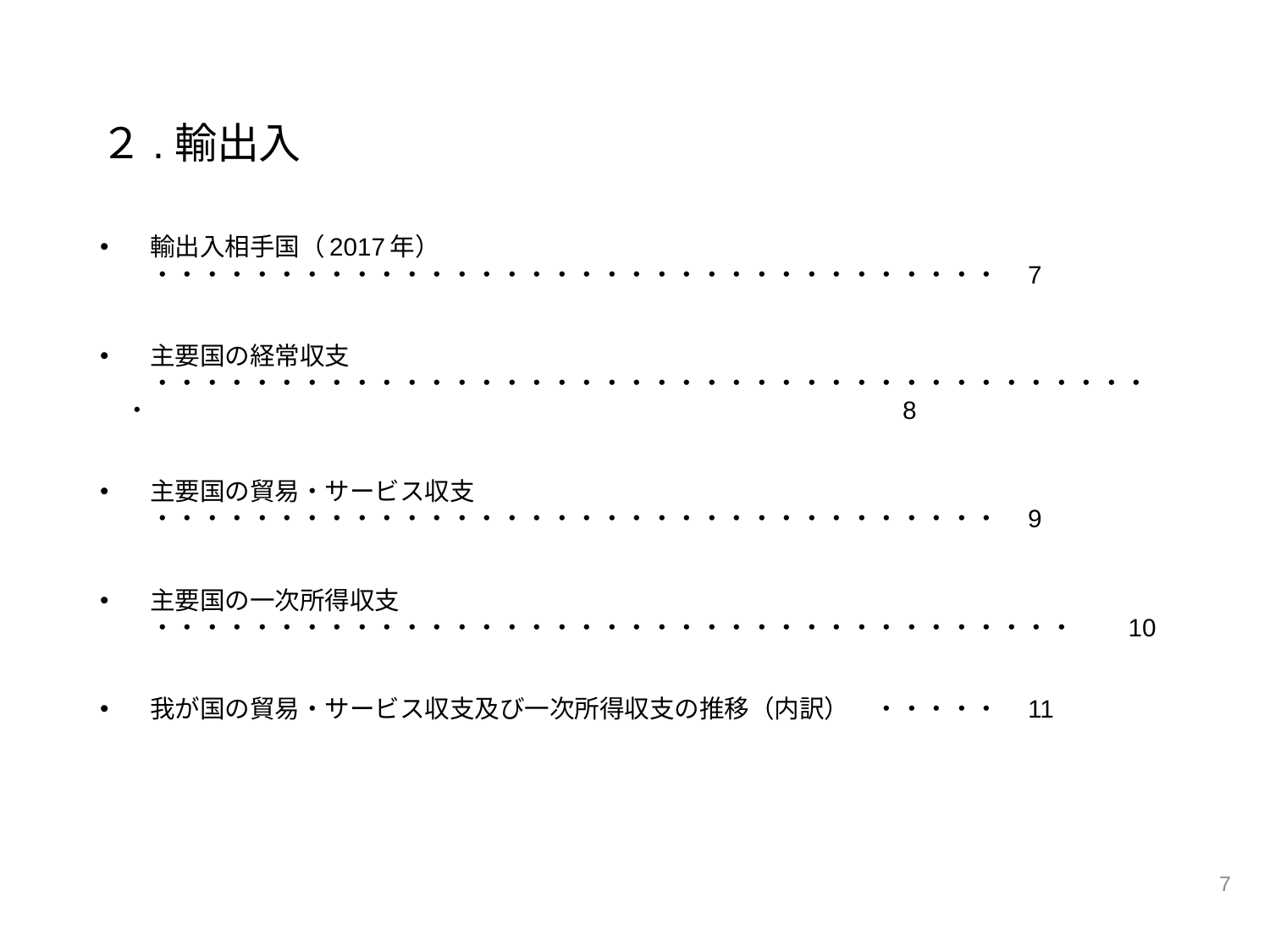

# ２.輸出入
　輸出入相手国（2017年）　・・・・・・・・・・・・・・・・・・・・・・・・・・・・・・・・・・		7

　主要国の経常収支　・・・・・・・・・・・・・・・・・・・・・・・・・・・・・・・・・・・・・・・・・		8

　主要国の貿易・サービス収支　・・・・・・・・・・・・・・・・・・・・・・・・・・・・・・・・・・		9

　主要国の一次所得収支　・・・・・・・・・・・・・・・・・・・・・・・・・・・・・・・・・・・・・		10

　我が国の貿易・サービス収支及び一次所得収支の推移（内訳）　・・・・・		11

7